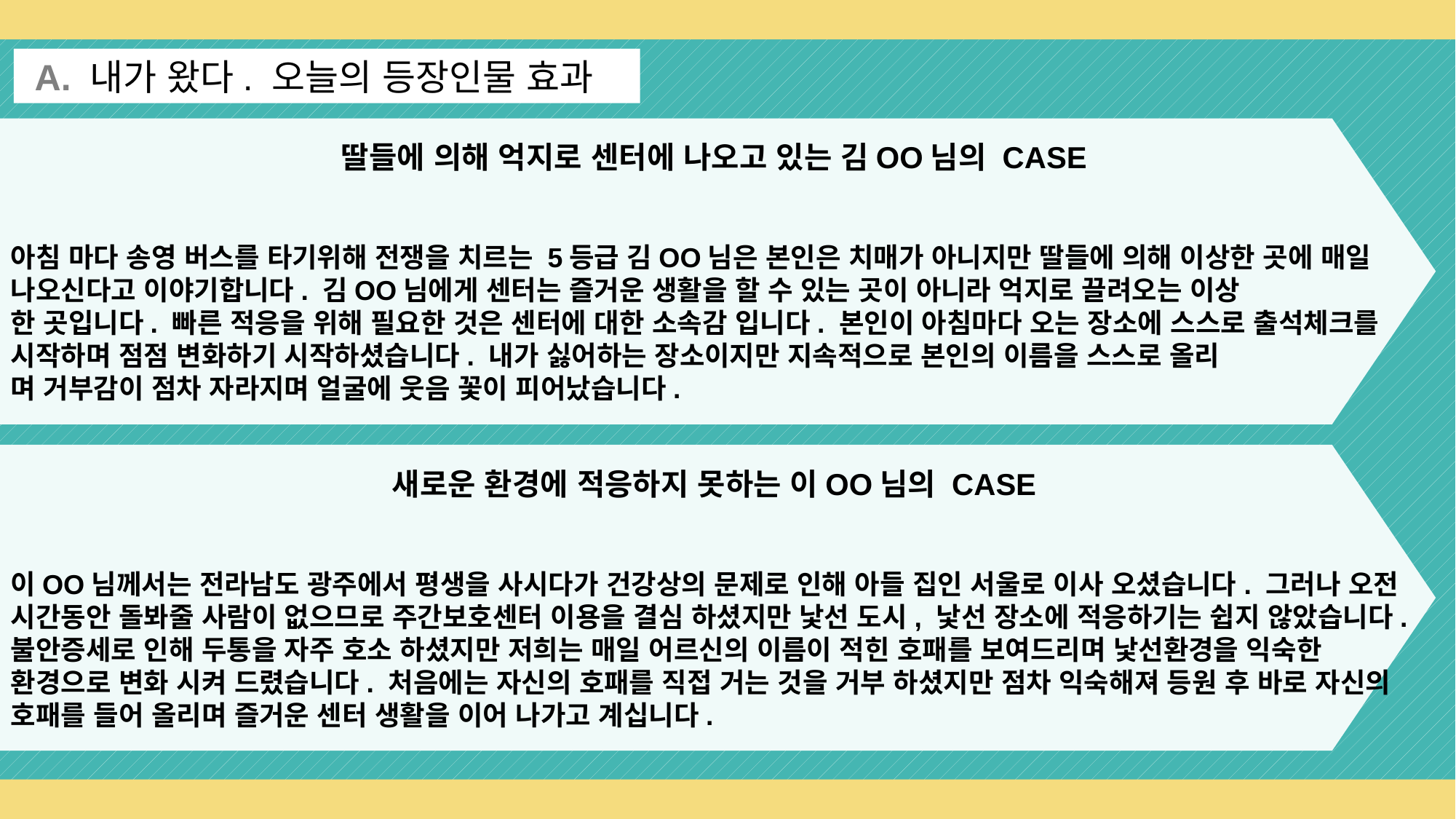

A. 내가 왔다. 오늘의 등장인물 효과
딸들에 의해 억지로 센터에 나오고 있는 김OO님의 CASE

아침 마다 송영 버스를 타기위해 전쟁을 치르는 5등급 김OO님은 본인은 치매가 아니지만 딸들에 의해 이상한 곳에 매일 나오신다고 이야기합니다. 김OO님에게 센터는 즐거운 생활을 할 수 있는 곳이 아니라 억지로 끌려오는 이상
한 곳입니다. 빠른 적응을 위해 필요한 것은 센터에 대한 소속감 입니다. 본인이 아침마다 오는 장소에 스스로 출석체크를 시작하며 점점 변화하기 시작하셨습니다. 내가 싫어하는 장소이지만 지속적으로 본인의 이름을 스스로 올리
며 거부감이 점차 자라지며 얼굴에 웃음 꽃이 피어났습니다.
새로운 환경에 적응하지 못하는 이OO님의 CASE

이OO님께서는 전라남도 광주에서 평생을 사시다가 건강상의 문제로 인해 아들 집인 서울로 이사 오셨습니다. 그러나 오전 시간동안 돌봐줄 사람이 없으므로 주간보호센터 이용을 결심 하셨지만 낯선 도시, 낯선 장소에 적응하기는 쉽지 않았습니다. 불안증세로 인해 두통을 자주 호소 하셨지만 저희는 매일 어르신의 이름이 적힌 호패를 보여드리며 낯선환경을 익숙한 환경으로 변화 시켜 드렸습니다. 처음에는 자신의 호패를 직접 거는 것을 거부 하셨지만 점차 익숙해져 등원 후 바로 자신의 호패를 들어 올리며 즐거운 센터 생활을 이어 나가고 계십니다.